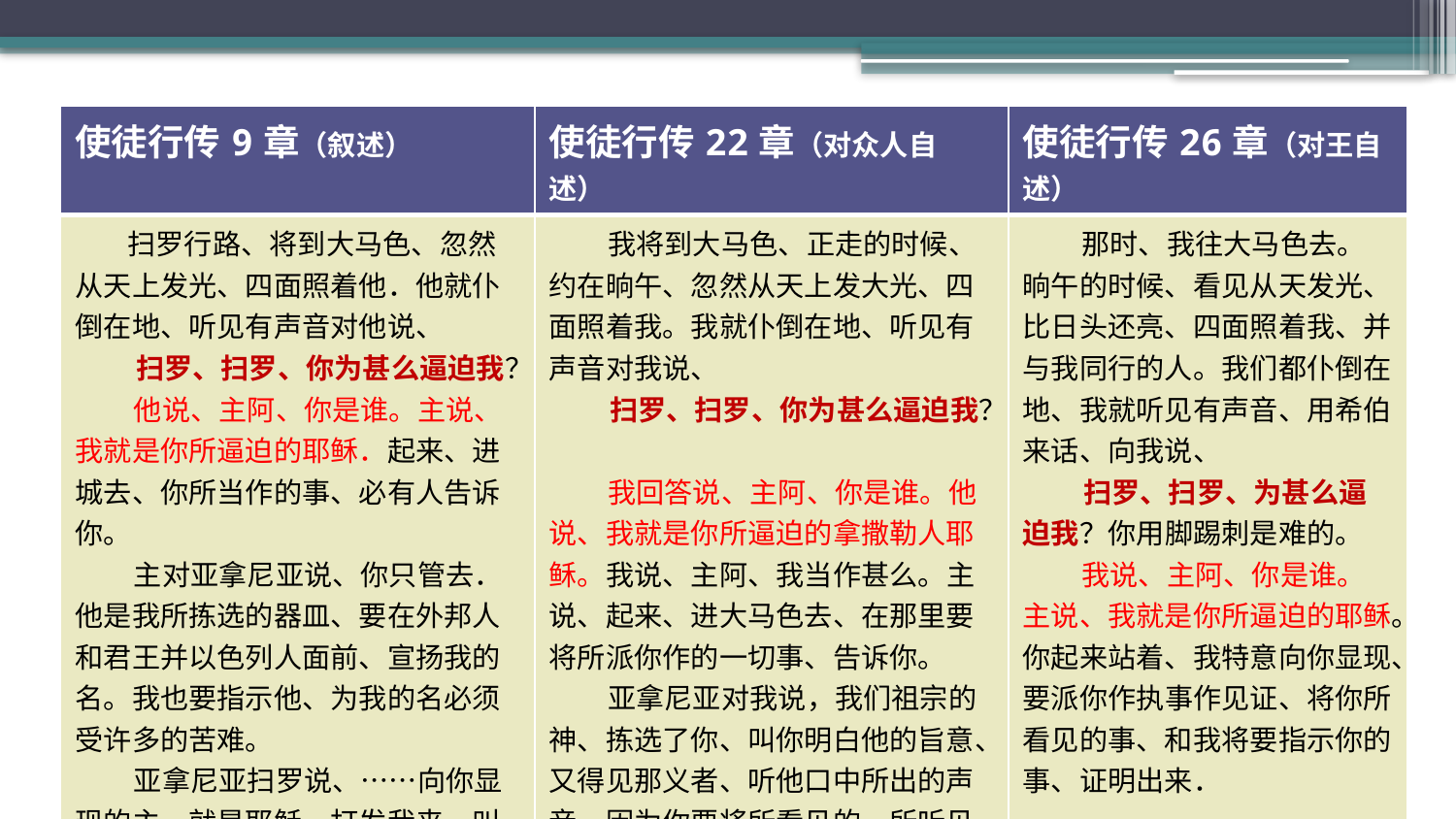

| 使徒行传9章（叙述） | 使徒行传22章（对众人自述） | 使徒行传26章（对王自述） |
| --- | --- | --- |
| 扫罗行路、将到大马色、忽然从天上发光、四面照着他．他就仆倒在地、听见有声音对他说、 扫罗、扫罗、你为甚么逼迫我？ 他说、主阿、你是谁。主说、我就是你所逼迫的耶稣．起来、进城去、你所当作的事、必有人告诉你。 主对亚拿尼亚说、你只管去．他是我所拣选的器皿、要在外邦人和君王并以色列人面前、宣扬我的名。我也要指示他、为我的名必须受许多的苦难。 亚拿尼亚扫罗说、……向你显现的主、就是耶稣、打发我来、叫你能看见、又被圣灵充满。 | 我将到大马色、正走的时候、约在晌午、忽然从天上发大光、四面照着我。我就仆倒在地、听见有声音对我说、 扫罗、扫罗、你为甚么逼迫我？ 我回答说、主阿、你是谁。他说、我就是你所逼迫的拿撒勒人耶稣。我说、主阿、我当作甚么。主说、起来、进大马色去、在那里要将所派你作的一切事、告诉你。 亚拿尼亚对我说，我们祖宗的神、拣选了你、叫你明白他的旨意、又得见那义者、听他口中所出的声音。因为你要将所看见的、所听见的、对着万人为他作见证。 | 那时、我往大马色去。晌午的时候、看见从天发光、比日头还亮、四面照着我、并与我同行的人。我们都仆倒在地、我就听见有声音、用希伯来话、向我说、 扫罗、扫罗、为甚么逼迫我？你用脚踢刺是难的。 我说、主阿、你是谁。主说、我就是你所逼迫的耶稣。你起来站着、我特意向你显现、要派你作执事作见证、将你所看见的事、和我将要指示你的事、证明出来． |